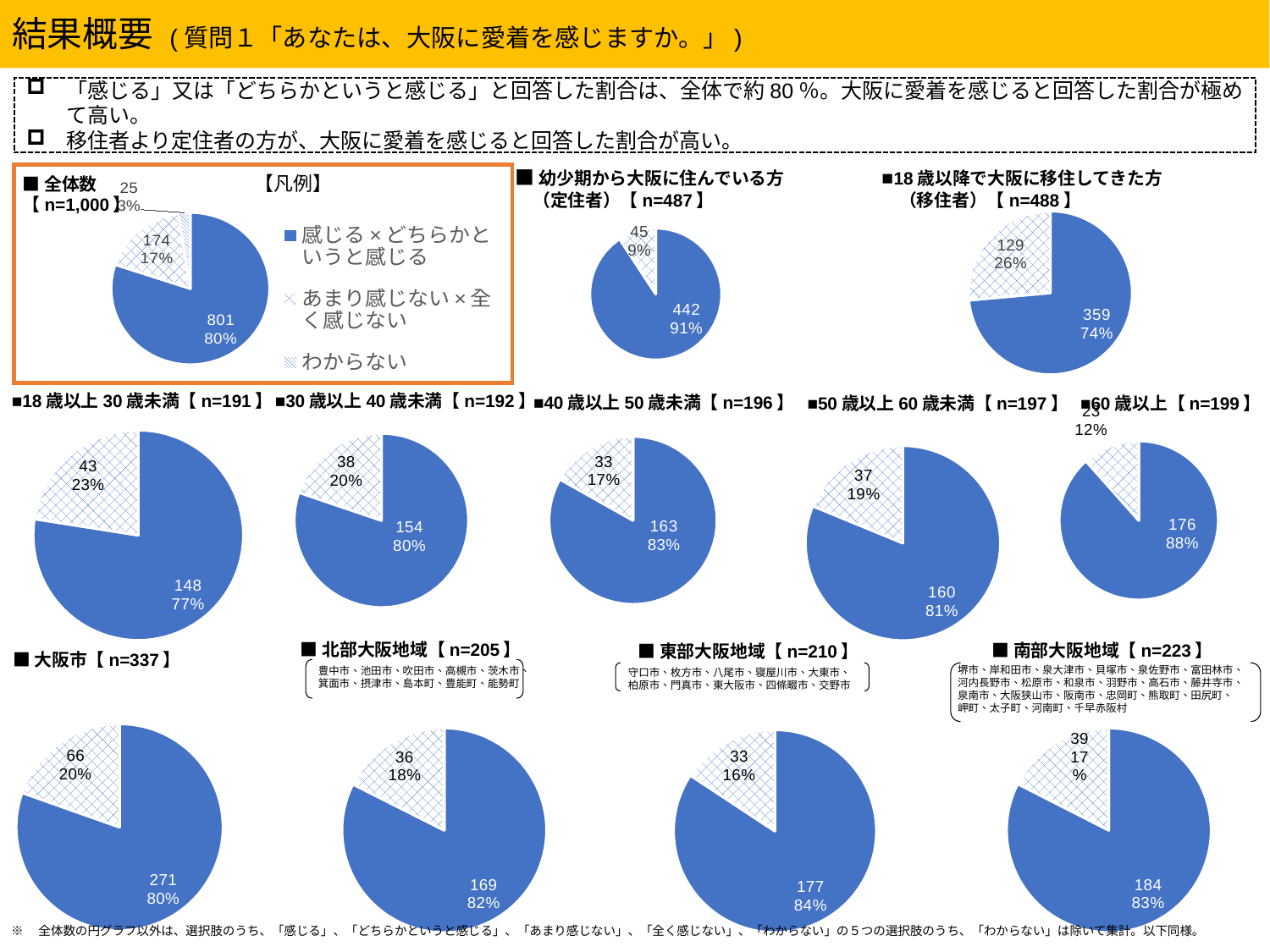

結果概要 (質問１「あなたは、大阪に愛着を感じますか。」)
「感じる」又は「どちらかというと感じる」と回答した割合は、全体で約80％。大阪に愛着を感じると回答した割合が極めて高い。
移住者より定住者の方が、大阪に愛着を感じると回答した割合が高い。
■幼少期から大阪に住んでいる方
　（定住者）【n=487】
■18歳以降で大阪に移住してきた方
　（移住者）【n=488】

【凡例】
■全体数
【n=1,000】

### Chart

| Category | 愛着 |
|---|---|
| 感じる×どちらかというと感じる | 801.0 |
| あまり感じない×全く感じない | 174.0 |
| わからない | 25.0 |

### Chart

| Category | 18歳以降で大阪に移住してきた方（移住者） |
|---|---|
| 感じる×どちらかというと感じる | 359.0 |
| あまり感じない×全く感じない | 129.0 |

### Chart

| Category | 幼少期から大阪に住んでいる方（定住者） |
|---|---|
| 感じる×どちらかというと感じる | 442.0 |
| あまり感じない×全く感じない | 45.0 |
■30歳以上40歳未満【n=192】
■18歳以上30歳未満【n=191】
■40歳以上50歳未満【n=196】
■50歳以上60歳未満【n=197】
■60歳以上【n=199】

### Chart

| Category | 18歳以上30歳未満 |
|---|---|
| 感じる×どちらかというと感じる | 148.0 |
| あまり感じない×全く感じない | 43.0 |

### Chart

| Category | 30歳以上40歳未満 |
|---|---|
| 感じる×どちらかというと感じる | 154.0 |
| あまり感じない×全く感じない | 38.0 |

### Chart

| Category | 40歳以上50歳未満 |
|---|---|
| 感じる×どちらかというと感じる | 163.0 |
| あまり感じない×全く感じない | 33.0 |

### Chart

| Category | 60歳以上86歳未満 |
|---|---|
| 感じる×どちらかというと感じる | 176.0 |
| あまり感じない×全く感じない | 23.0 |

### Chart

| Category |
|---|

### Chart

| Category | 50歳以上60歳未満 |
|---|---|
| 感じる×どちらかというと感じる | 160.0 |
| あまり感じない×全く感じない | 37.0 |
■北部大阪地域【n=205】
■南部大阪地域【n=223】
■東部大阪地域【n=210】
■大阪市【n=337】
堺市、岸和田市、泉大津市、貝塚市、泉佐野市、富田林市、
河内長野市、松原市、和泉市、羽野市、高石市、藤井寺市、
泉南市、大阪狭山市、阪南市、忠岡町、熊取町、田尻町、
岬町、太子町、河南町、千早赤阪村
豊中市、池田市、吹田市、高槻市、茨木市、
箕面市、摂津市、島本町、豊能町、能勢町

守口市、枚方市、八尾市、寝屋川市、大東市、
柏原市、門真市、東大阪市、四條畷市、交野市

### Chart

| Category | 大阪市 |
|---|---|
| 感じる×どちらかというと感じる | 271.0 |
| あまり感じない×全く感じない | 66.0 |

### Chart

| Category | 北部大阪地域 |
|---|---|
| 感じる×どちらかというと感じる | 169.0 |
| あまり感じない×全く感じない | 36.0 |

### Chart

| Category | 東部大阪地域 |
|---|---|
| 感じる×どちらかというと感じる | 177.0 |
| あまり感じない×全く感じない | 33.0 |

### Chart

| Category | 南部大阪地域 |
|---|---|
| 感じる×どちらかというと感じる | 184.0 |
| あまり感じない×全く感じない | 39.0 |

### Chart

| Category |
|---|
※　全体数の円グラフ以外は、選択肢のうち、「感じる」、「どちらかというと感じる」、「あまり感じない」、「全く感じない」、「わからない」の５つの選択肢のうち、「わからない」は除いて集計。以下同様。